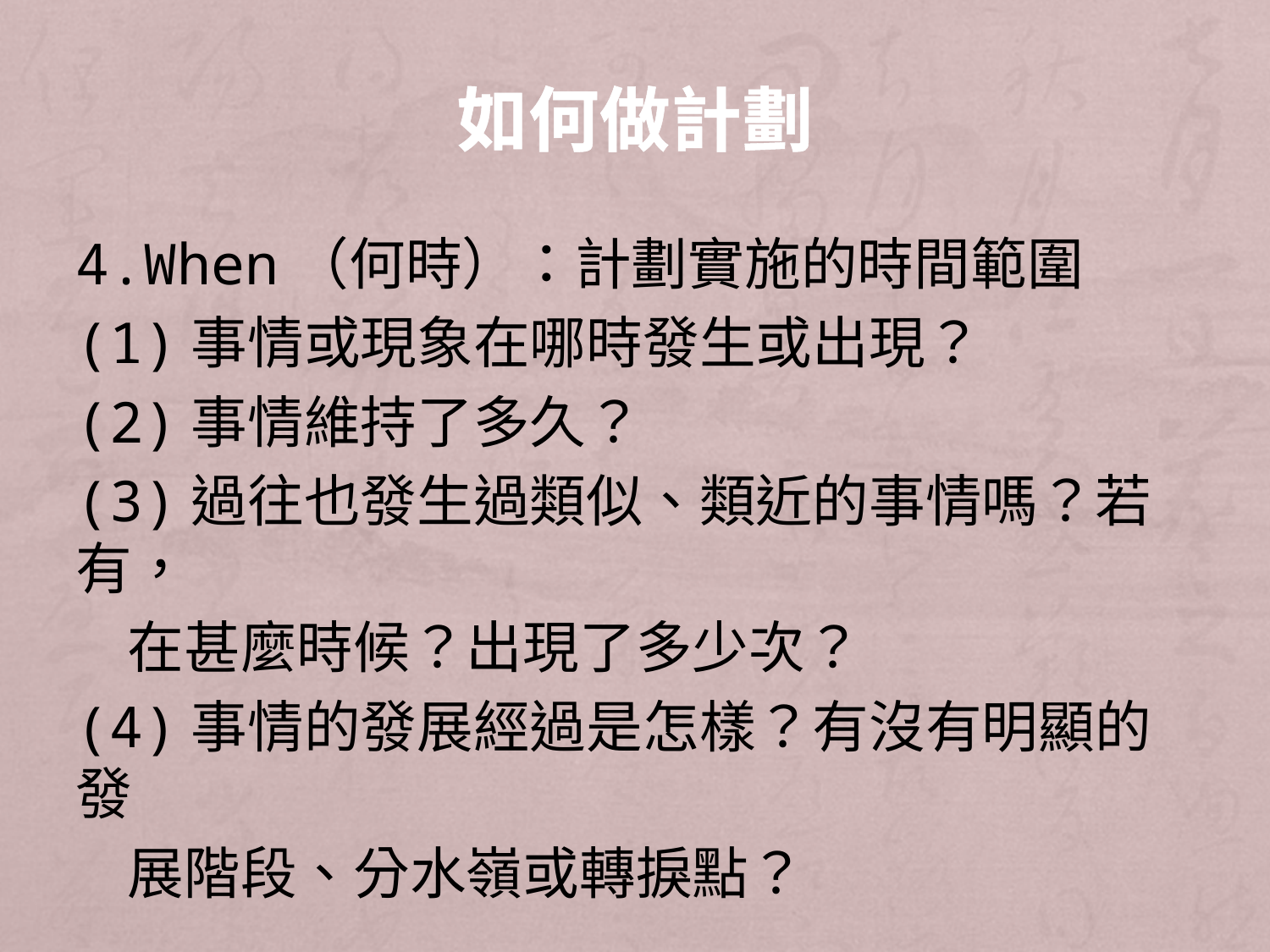

# 如何做計劃
4.When（何時）：計劃實施的時間範圍
(1)事情或現象在哪時發生或出現？
(2)事情維持了多久？
(3)過往也發生過類似、類近的事情嗎？若有，
   在甚麼時候？出現了多少次？
(4)事情的發展經過是怎樣？有沒有明顯的發
   展階段、分水嶺或轉捩點？